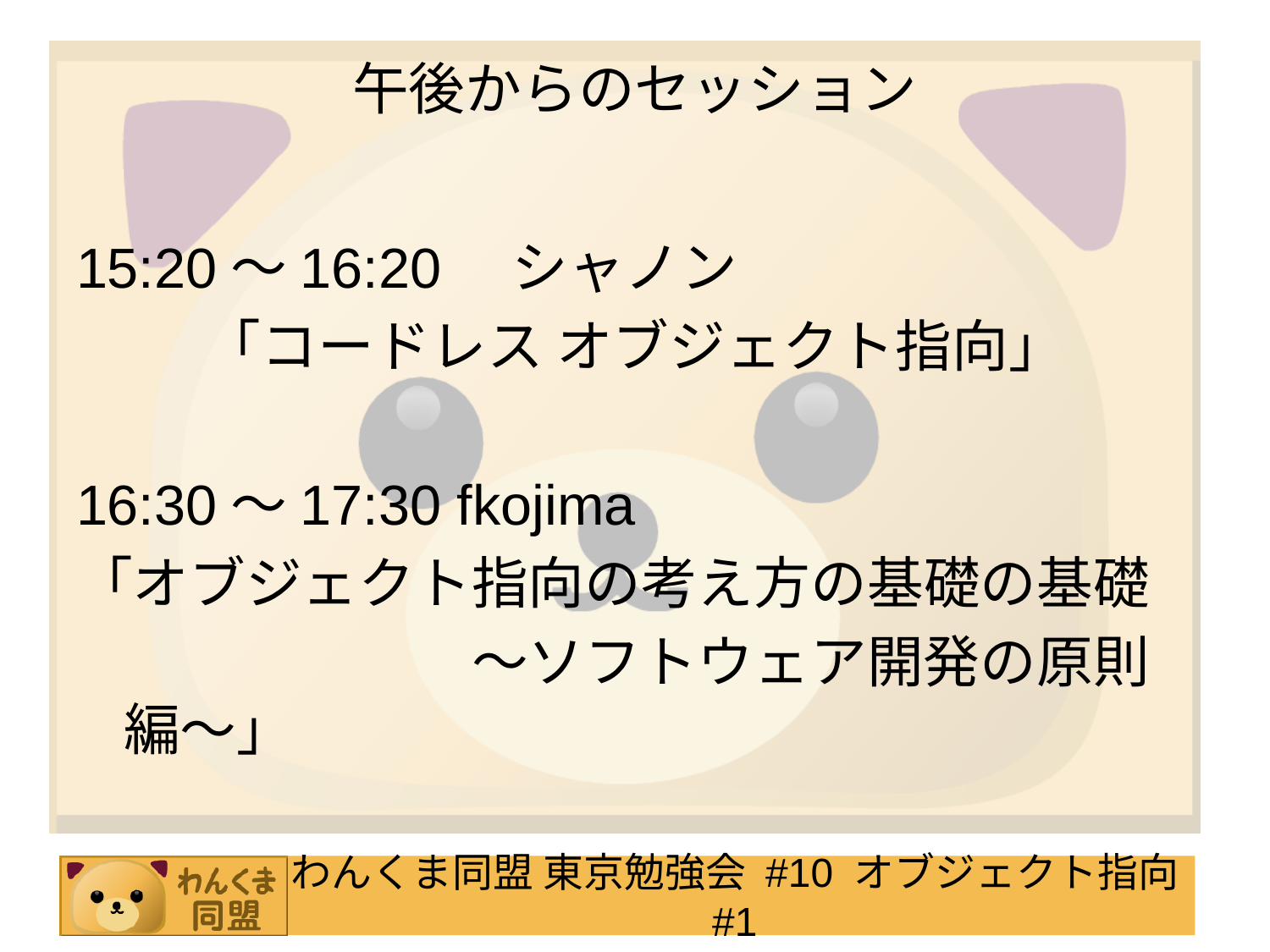

# 午後からのセッション

15:20～16:20　シャノン
「コードレス オブジェクト指向」

16:30～17:30 fkojima
「オブジェクト指向の考え方の基礎の基礎
　　　　　　　～ソフトウェア開発の原則編～」